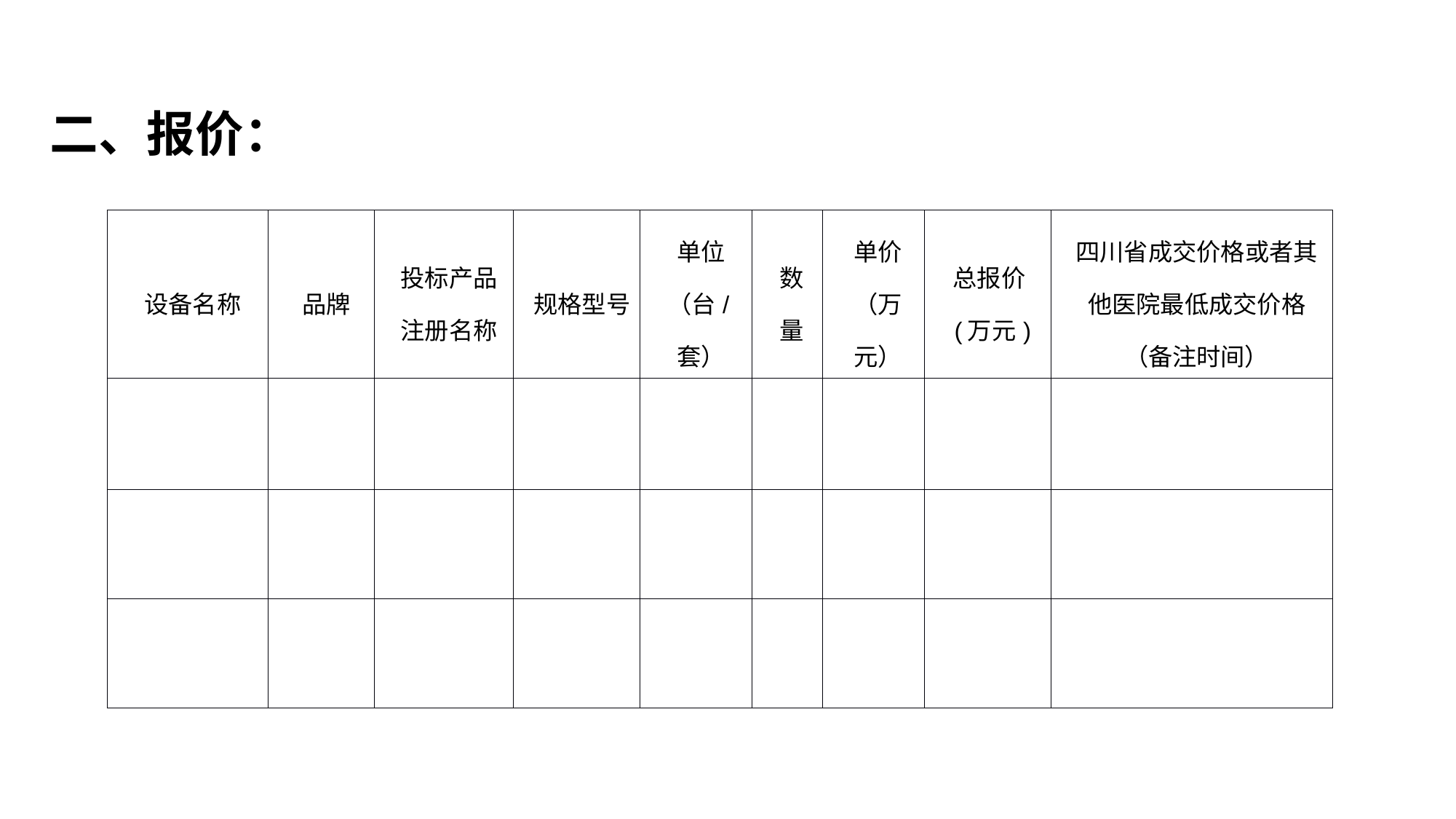

二、报价：
| 设备名称 | 品牌 | 投标产品注册名称 | 规格型号 | 单位（台/套） | 数量 | 单价（万元） | 总报价(万元) | 四川省成交价格或者其他医院最低成交价格（备注时间） |
| --- | --- | --- | --- | --- | --- | --- | --- | --- |
|  |  |  |  |  |  |  |  |  |
|  |  |  |  |  |  |  |  |  |
|  |  |  |  |  |  |  |  |  |